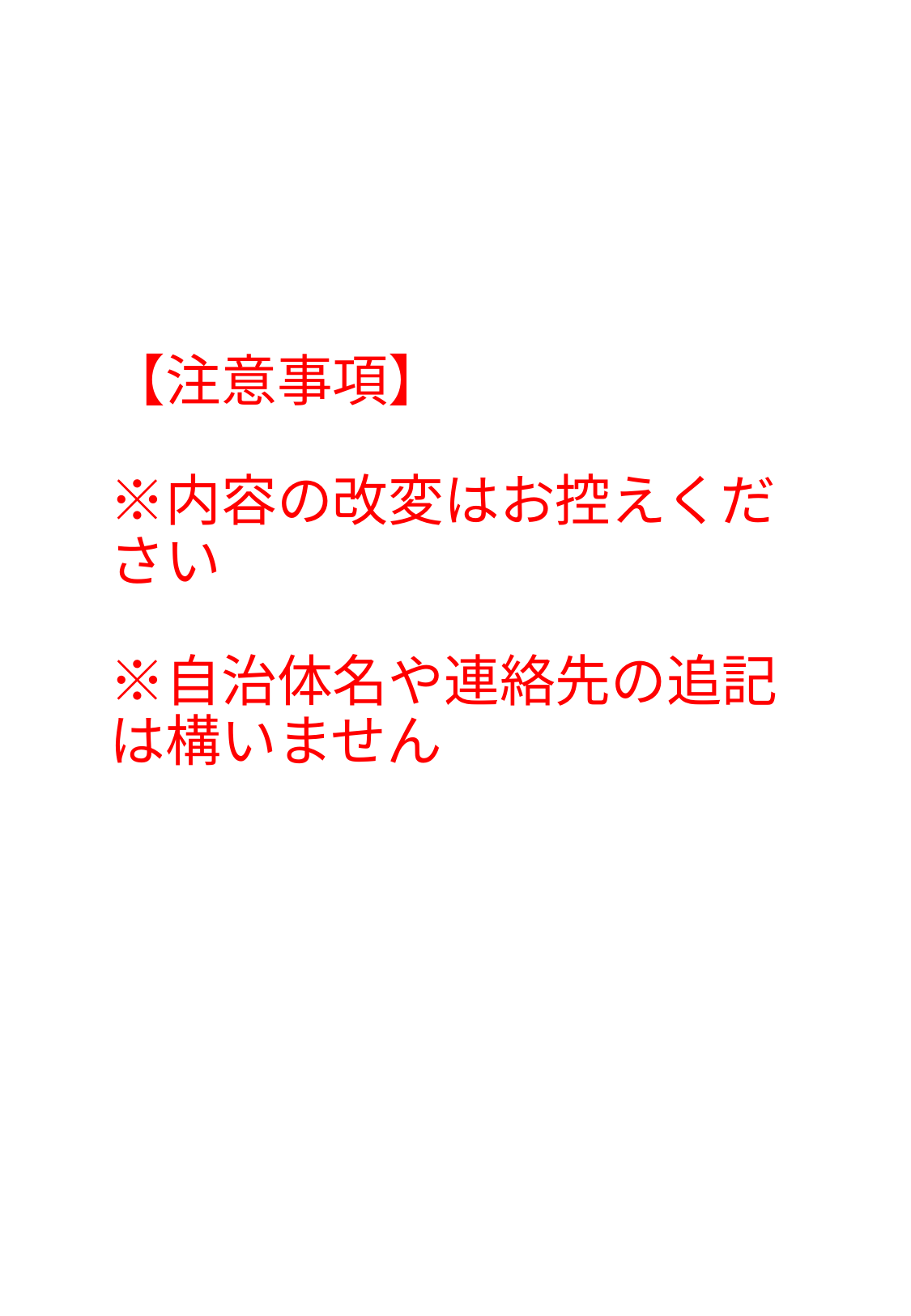

# 【注意事項】 ※内容の改変はお控えください ※自治体名や連絡先の追記は構いません